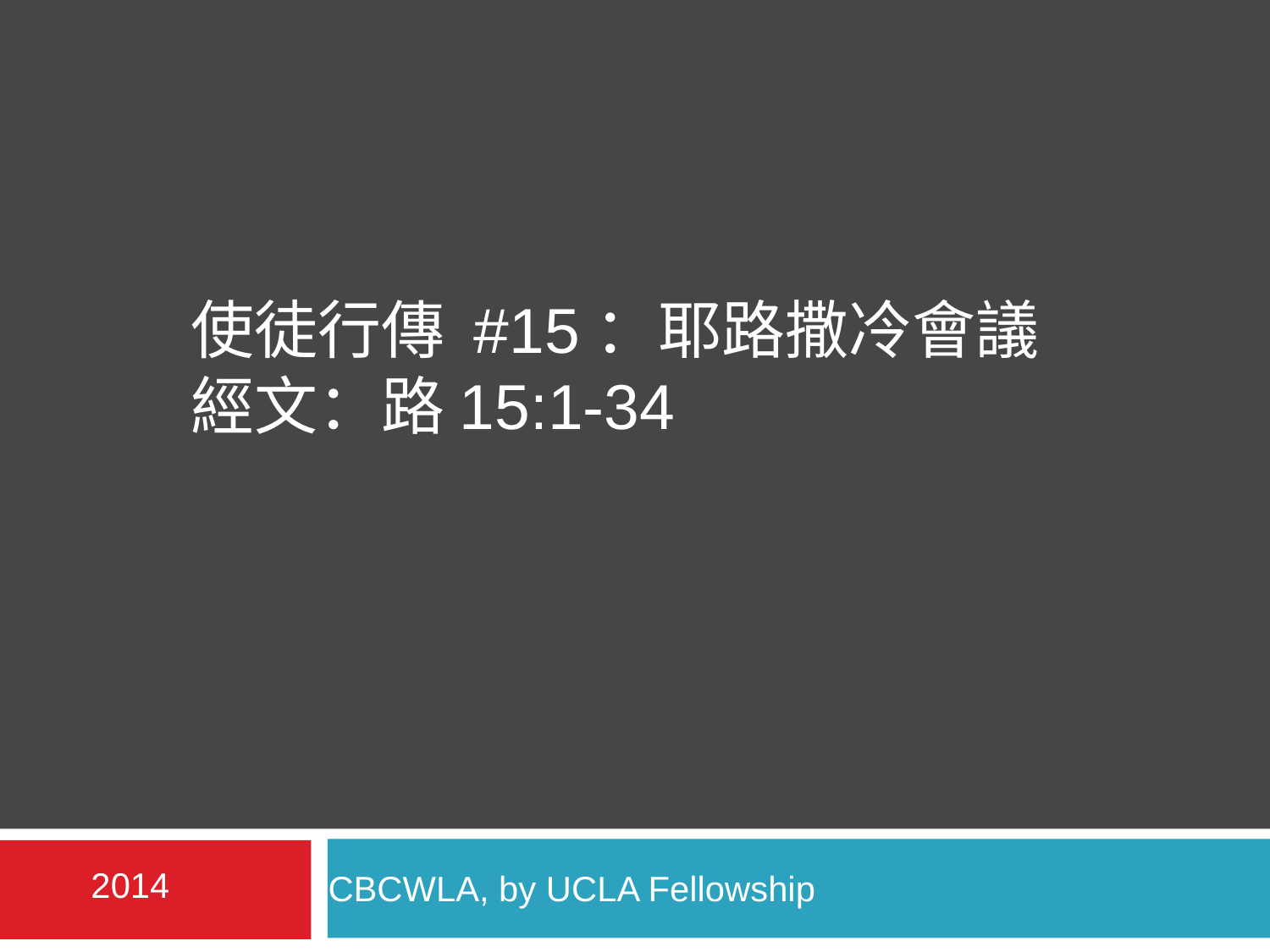

使徒行傳 #15：耶路撒冷會議
經文：路15:1-34
CBCWLA, by UCLA Fellowship
2014